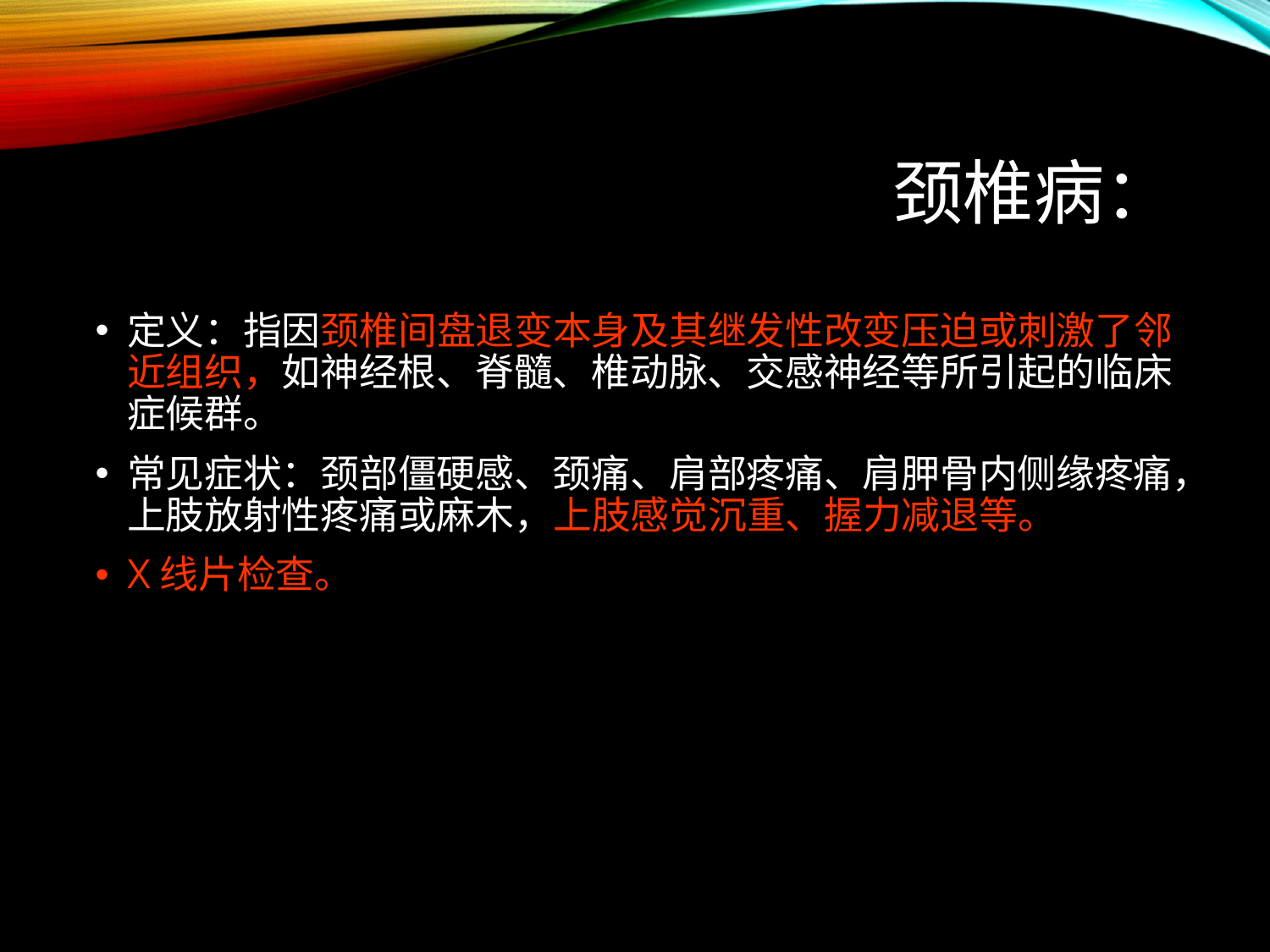

# 颈椎病：
定义：指因颈椎间盘退变本身及其继发性改变压迫或刺激了邻近组织，如神经根、脊髓、椎动脉、交感神经等所引起的临床症候群。
常见症状：颈部僵硬感、颈痛、肩部疼痛、肩胛骨内侧缘疼痛，上肢放射性疼痛或麻木，上肢感觉沉重、握力减退等。
X线片检查。